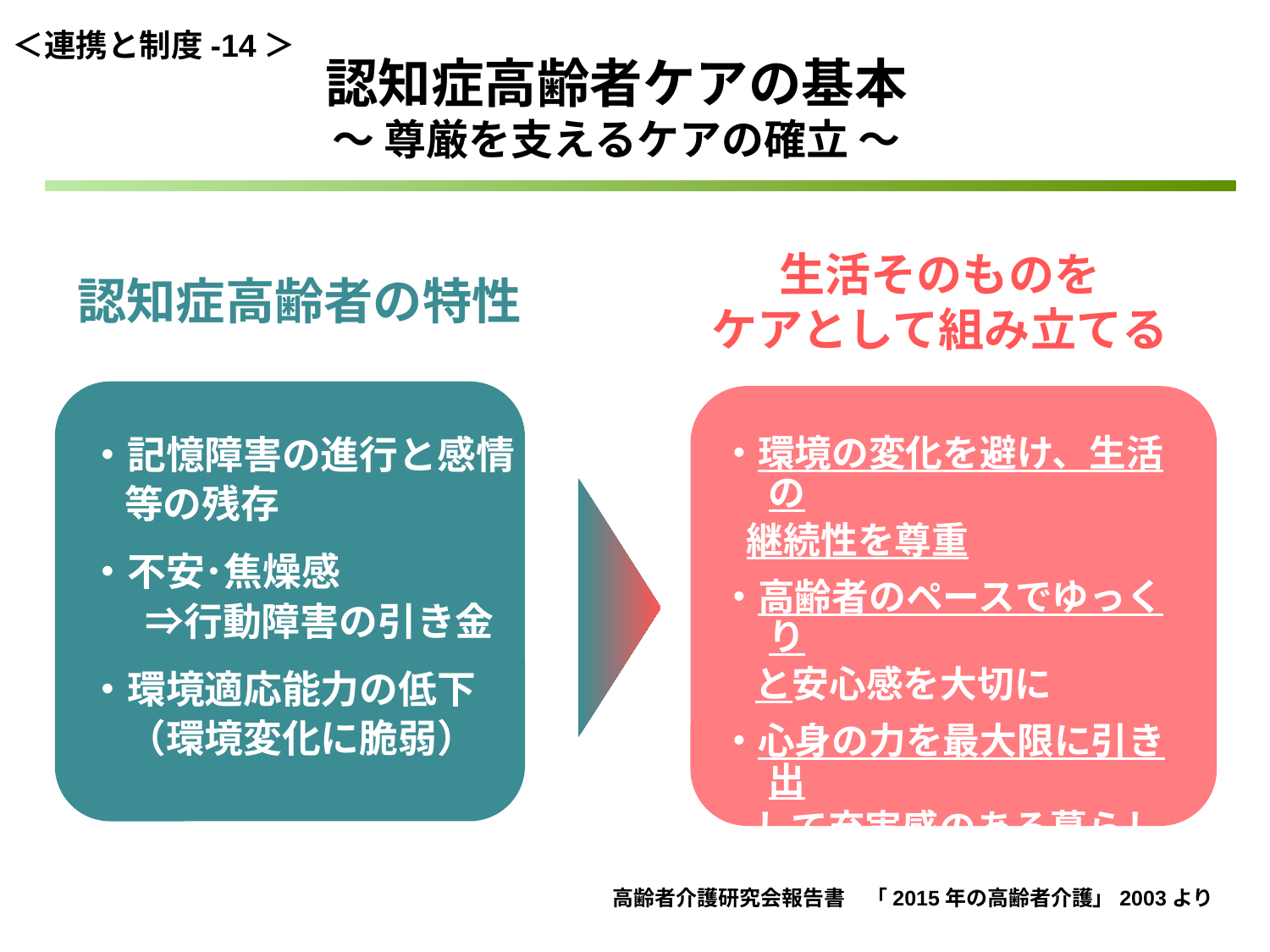

＜連携と制度-14＞
認知症高齢者ケアの基本
～ 尊厳を支えるケアの確立 ～

生活そのものを
ケアとして組み立てる
認知症高齢者の特性

・環境の変化を避け、生活の
  継続性を尊重

・高齢者のペースでゆっくり
   と安心感を大切に

・心身の力を最大限に引き出
   して充実感のある暮らしを
   構築
・記憶障害の進行と感情
   等の残存

・不安･焦燥感
 　⇒行動障害の引き金

・環境適応能力の低下
　（環境変化に脆弱）

高齢者介護研究会報告書　「2015年の高齢者介護」2003より